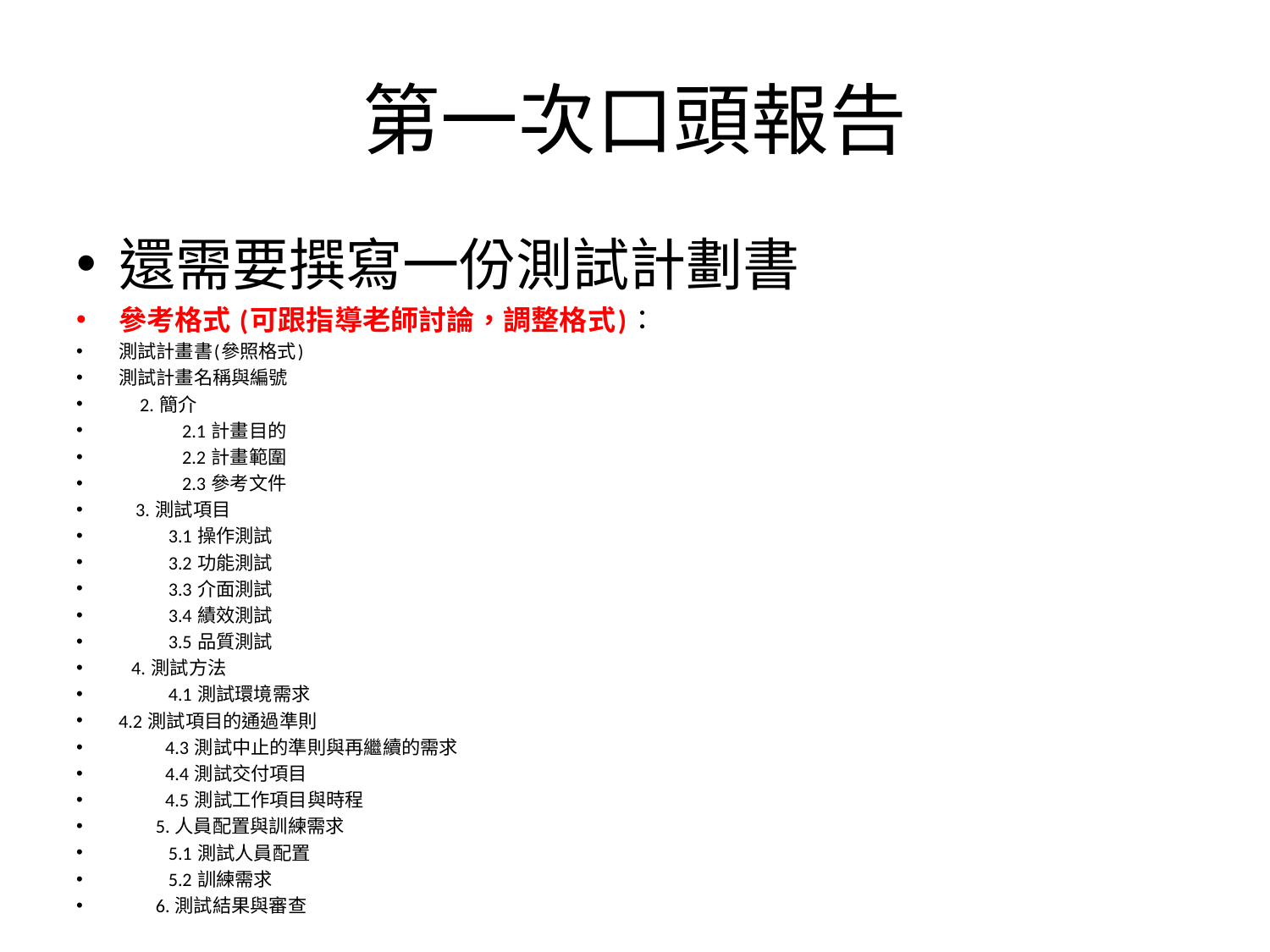

# 第一次口頭報告
還需要撰寫一份測試計劃書
參考格式 (可跟指導老師討論，調整格式)：
測試計畫書(參照格式)
測試計畫名稱與編號
     2. 簡介
               2.1 計畫目的
               2.2 計畫範圍
               2.3 參考文件
    3. 測試項目
		   3.1 操作測試
		   3.2 功能測試
		   3.3 介面測試
		   3.4 績效測試
		   3.5 品質測試
   4. 測試方法
   		   4.1 測試環境需求
4.2 測試項目的通過準則
           4.3 測試中止的準則與再繼續的需求
           4.4 測試交付項目
           4.5 測試工作項目與時程
	5. 人員配置與訓練需求
		   5.1 測試人員配置
		   5.2 訓練需求
	6. 測試結果與審查